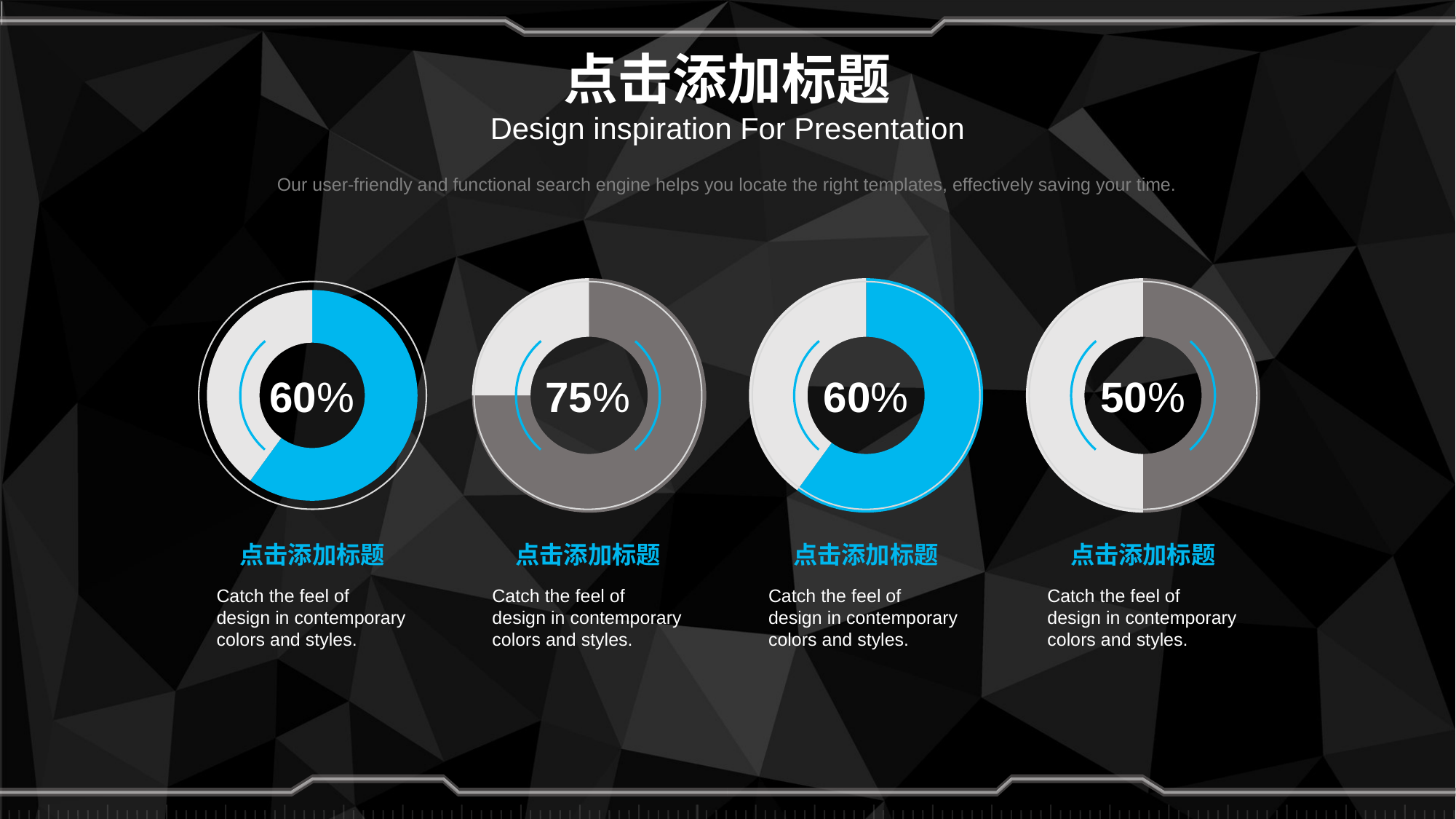

# 点击添加标题
Design inspiration For Presentation
Our user-friendly and functional search engine helps you locate the right templates, effectively saving your time.

### Chart

| Category | 판매 |
|---|---|
| value1 | 75.0 |
| value2 | 25.0 |

75%
点击添加标题
Catch the feel of design in contemporary colors and styles.

### Chart

| Category | 판매 |
|---|---|
| value1 | 60.0 |
| value2 | 40.0 |

60%
点击添加标题
Catch the feel of design in contemporary colors and styles.

### Chart

| Category | 판매 |
|---|---|
| value1 | 60.0 |
| value2 | 40.0 |

60%
点击添加标题
Catch the feel of design in contemporary colors and styles.

### Chart

| Category | 판매 |
|---|---|
| value1 | 50.0 |
| value2 | 50.0 |

50%
点击添加标题
Catch the feel of design in contemporary colors and styles.